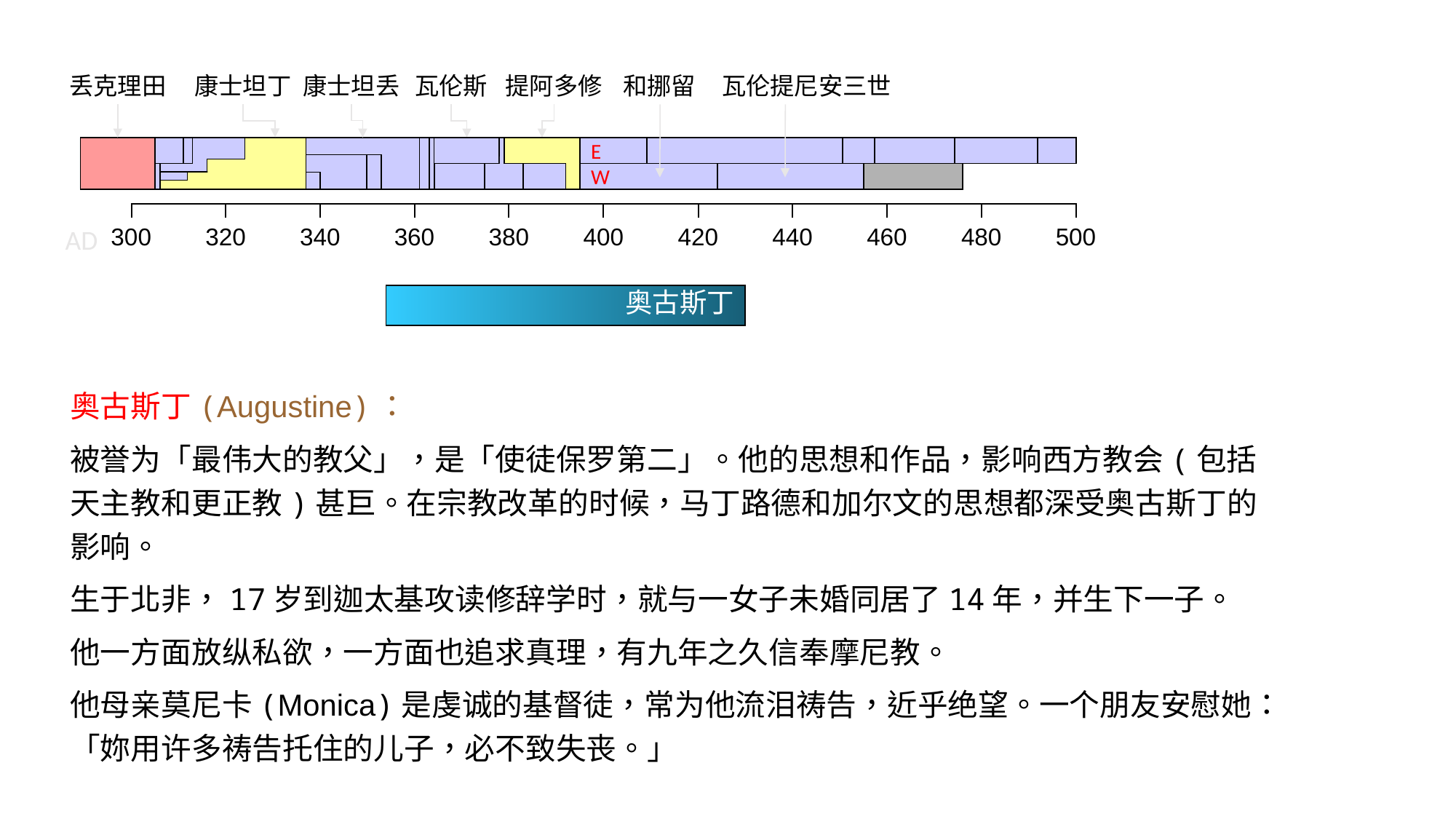

和挪留
丢克理田
康士坦丁
康士坦丢
瓦伦斯
提阿多修
瓦伦提尼安三世

E

W

|  |  |  |  |  |  |  |  |  |  |
| --- | --- | --- | --- | --- | --- | --- | --- | --- | --- |
AD
| 300 | 320 | 340 | 360 | 380 | 400 | 420 | 440 | 460 | 480 | 500 |
| --- | --- | --- | --- | --- | --- | --- | --- | --- | --- | --- |
奥古斯丁
奥古斯丁(Augustine)：
被誉为「最伟大的教父」，是「使徒保罗第二」。他的思想和作品，影响西方教会(包括天主教和更正教)甚巨。在宗教改革的时候，马丁路德和加尔文的思想都深受奥古斯丁的影响。
生于北非，17岁到迦太基攻读修辞学时，就与一女子未婚同居了14年，并生下一子。
他一方面放纵私欲，一方面也追求真理，有九年之久信奉摩尼教。
他母亲莫尼卡(Monica)是虔诚的基督徒，常为他流泪祷告，近乎绝望。一个朋友安慰她：「妳用许多祷告托住的儿子，必不致失丧。」